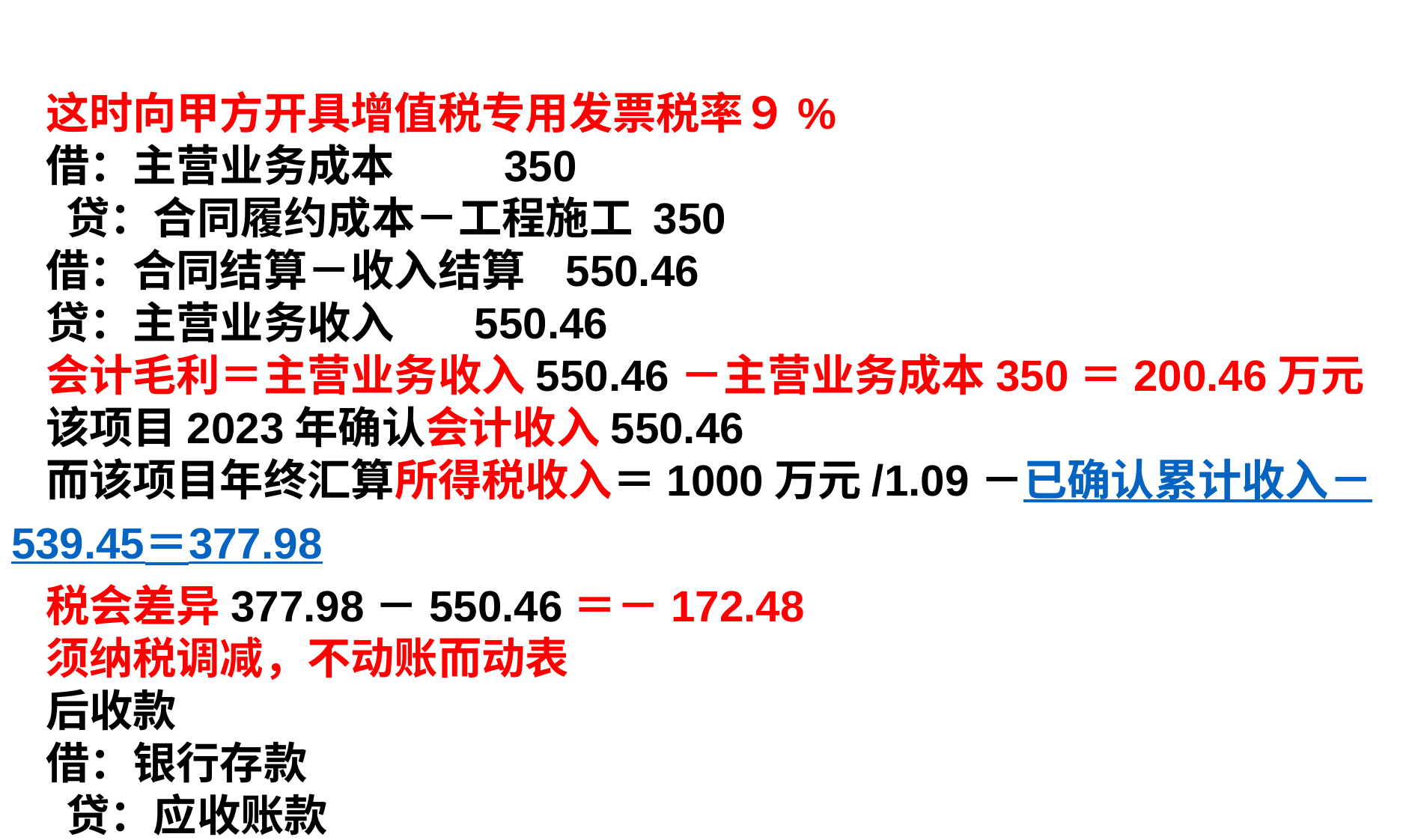

这时向甲方开具增值税专用发票税率９%
借：主营业务成本          350
 贷：合同履约成本－工程施工 350
借：合同结算－收入结算   550.46
贷：主营业务收入       550.46
会计毛利＝主营业务收入550.46－主营业务成本350＝200.46万元
该项目2023年确认会计收入550.46
而该项目年终汇算所得税收入＝1000万元/1.09－已确认累计收入－539.45＝377.98
税会差异377.98－550.46＝－172.48
须纳税调减，不动账而动表
后收款
借：银行存款
 贷：应收账款